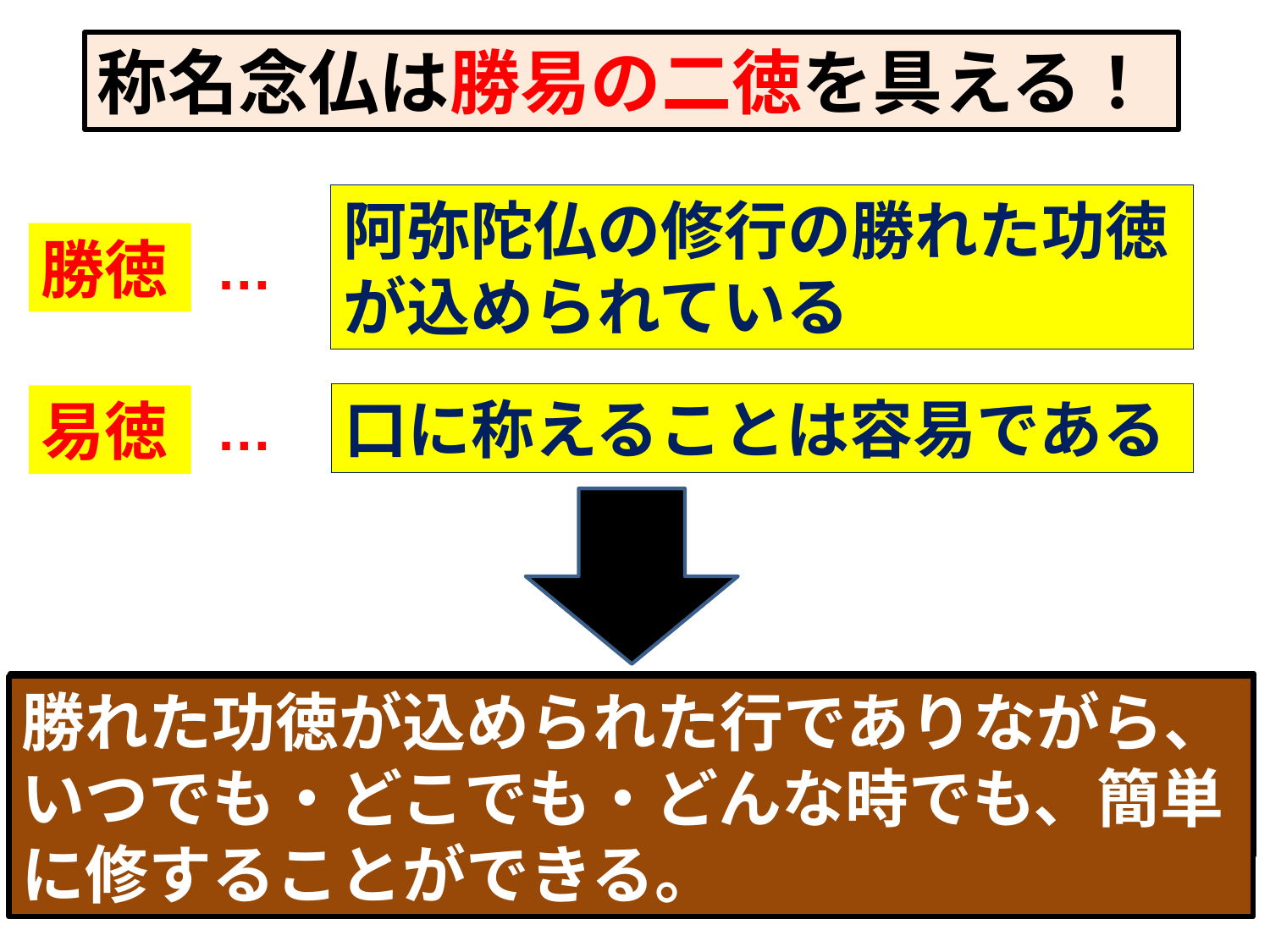

称名念仏は勝易の二徳を具える！
阿弥陀仏の修行の勝れた功徳が込められている
勝徳
…
口に称えることは容易である
易徳
…

あらゆるものを救うため、第十八願で称名念仏を誓われた！
勝れた功徳が込められた行でありながら、いつでも・どこでも・どんな時でも、簡単に修することができる。